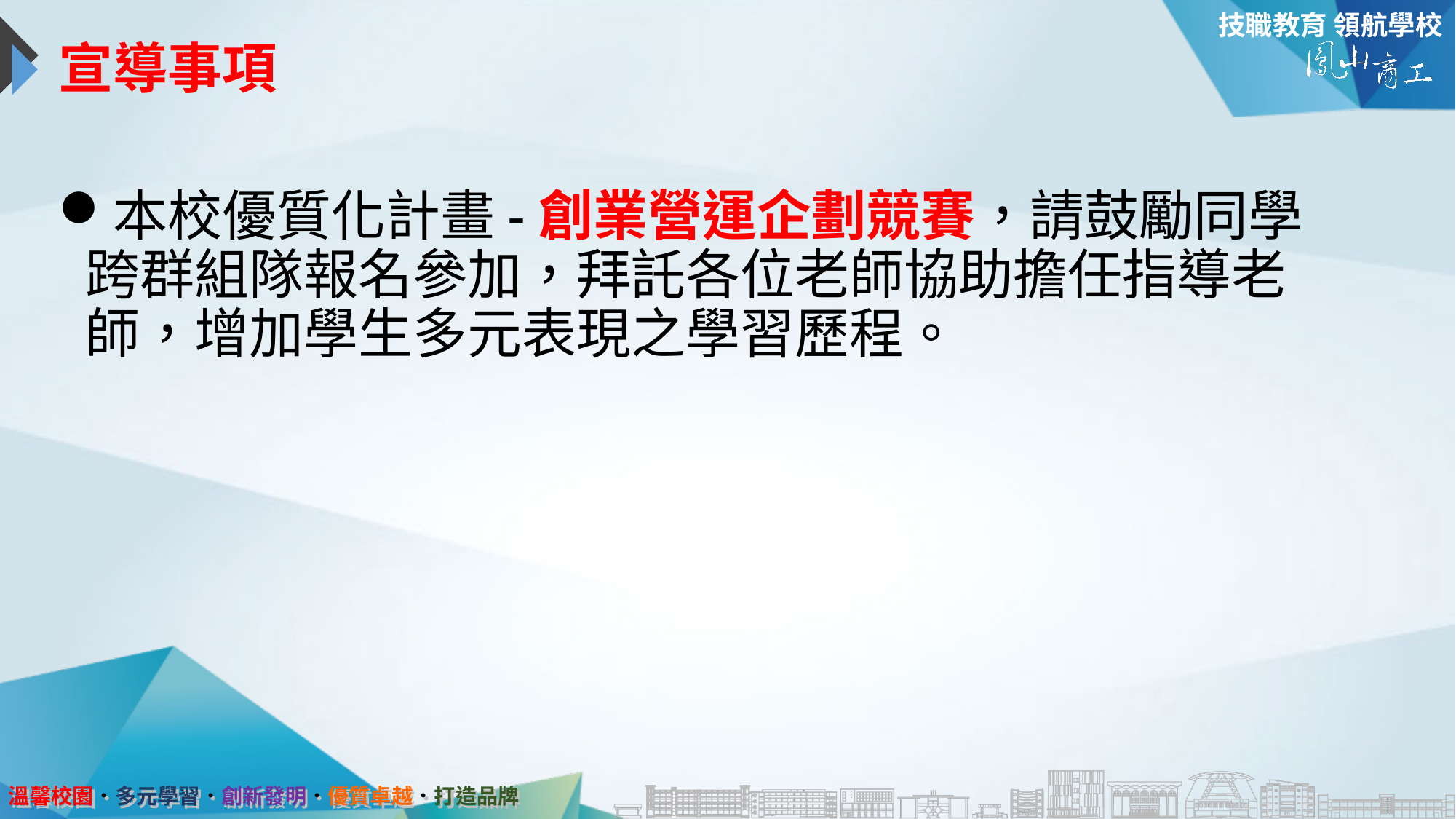

# 宣導事項
本校優質化計畫-創業營運企劃競賽，請鼓勵同學跨群組隊報名參加，拜託各位老師協助擔任指導老師，增加學生多元表現之學習歷程。